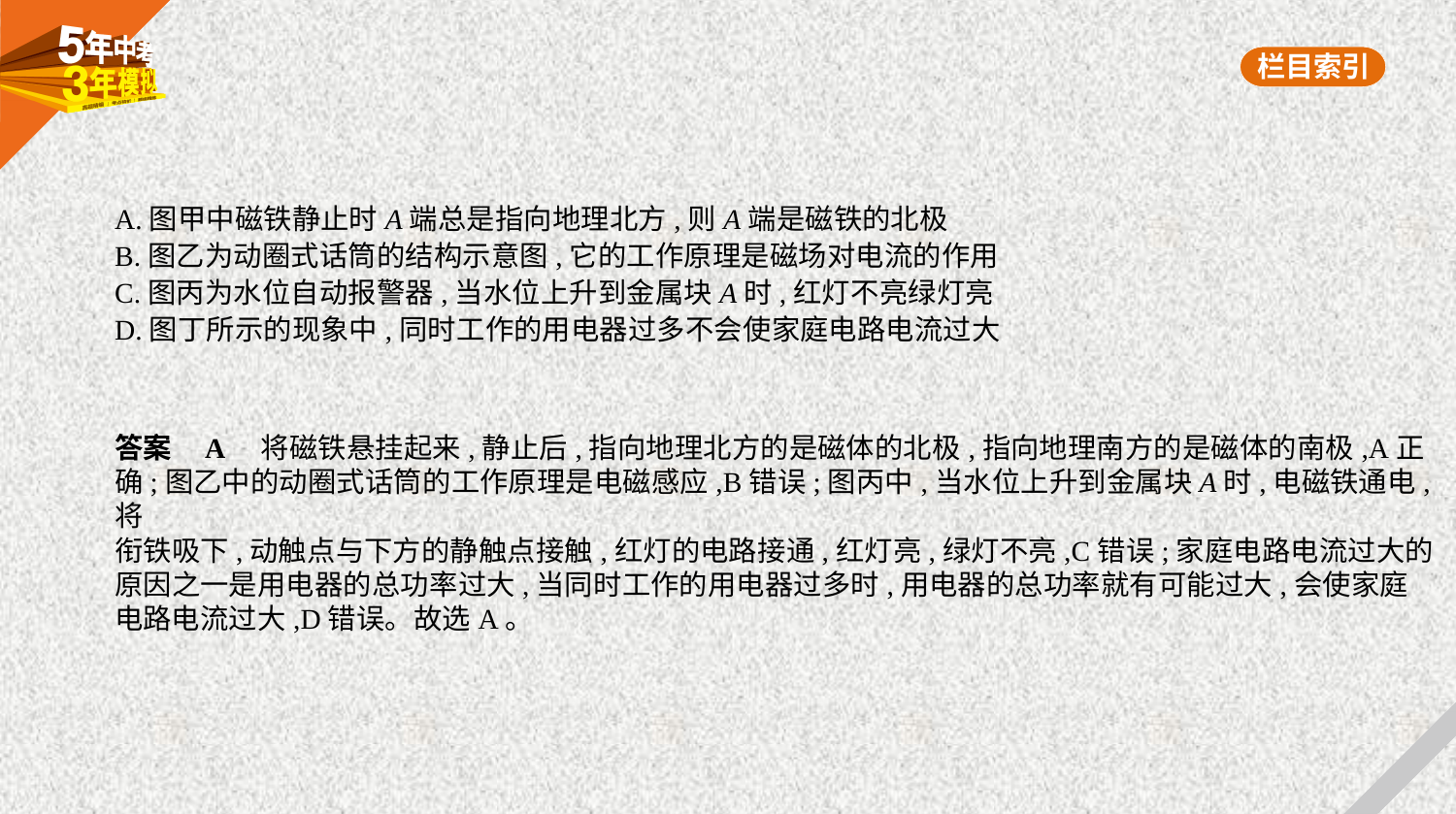

A.图甲中磁铁静止时A端总是指向地理北方,则A端是磁铁的北极
B.图乙为动圈式话筒的结构示意图,它的工作原理是磁场对电流的作用
C.图丙为水位自动报警器,当水位上升到金属块A时,红灯不亮绿灯亮
D.图丁所示的现象中,同时工作的用电器过多不会使家庭电路电流过大
答案    A　将磁铁悬挂起来,静止后,指向地理北方的是磁体的北极,指向地理南方的是磁体的南极,A正
确;图乙中的动圈式话筒的工作原理是电磁感应,B错误;图丙中,当水位上升到金属块A时,电磁铁通电,将
衔铁吸下,动触点与下方的静触点接触,红灯的电路接通,红灯亮,绿灯不亮,C错误;家庭电路电流过大的
原因之一是用电器的总功率过大,当同时工作的用电器过多时,用电器的总功率就有可能过大,会使家庭
电路电流过大,D错误。故选A。